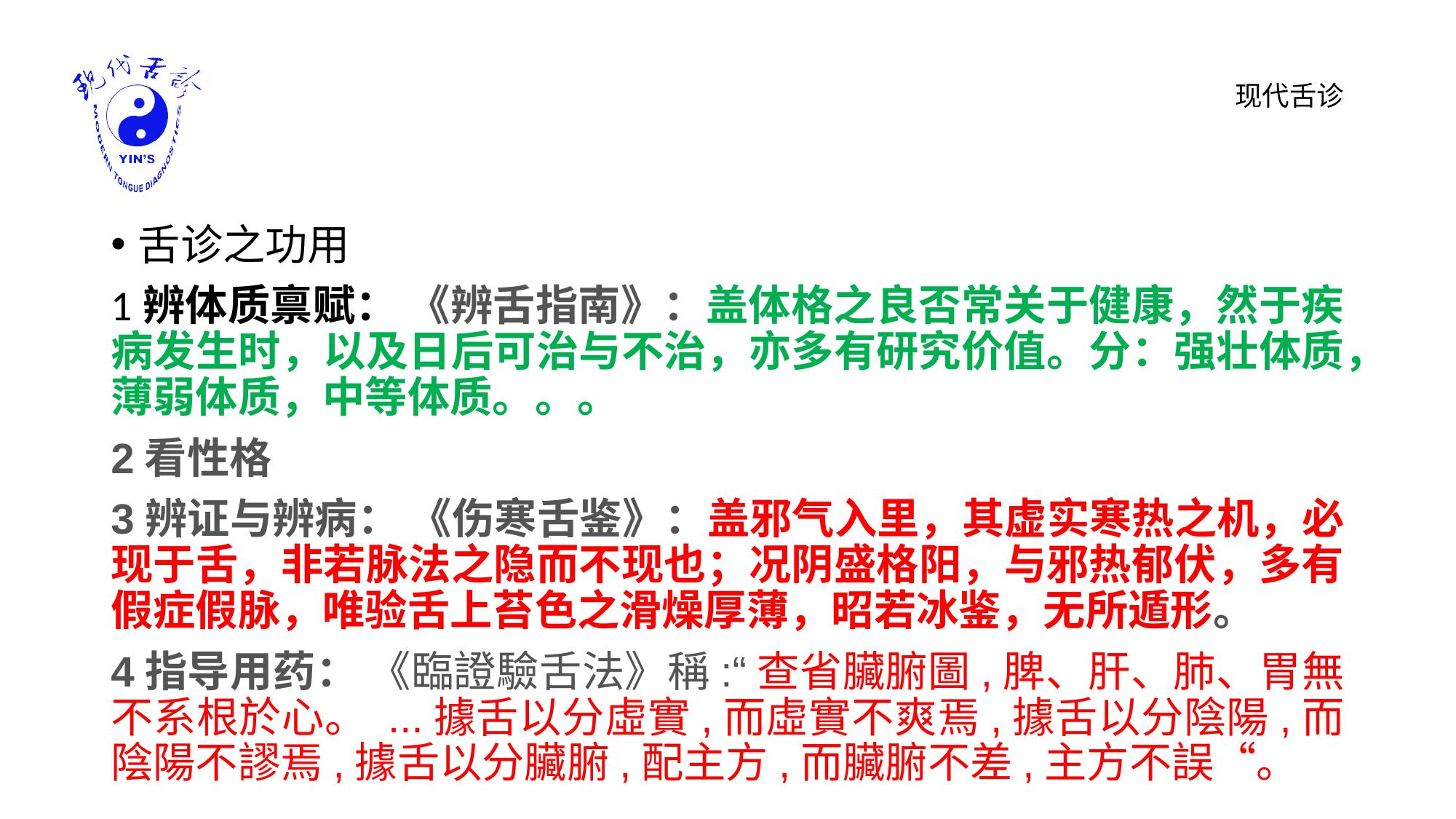

舌诊之功用
1辨体质禀赋： 《辨舌指南》：盖体格之良否常关于健康，然于疾病发生时，以及日后可治与不治，亦多有研究价值。分：强壮体质，薄弱体质，中等体质。。。
2看性格
3辨证与辨病： 《伤寒舌鉴》：盖邪气入里，其虚实寒热之机，必现于舌，非若脉法之隐而不现也；况阴盛格阳，与邪热郁伏，多有假症假脉，唯验舌上苔色之滑燥厚薄，昭若冰鉴，无所遁形。
4指导用药： 《臨證驗舌法》稱:“查省臟腑圖,脾、肝、肺、胃無不系根於心。 ...據舌以分虛實,而虛實不爽焉,據舌以分陰陽,而陰陽不謬焉,據舌以分臟腑,配主方,而臟腑不差,主方不誤“。